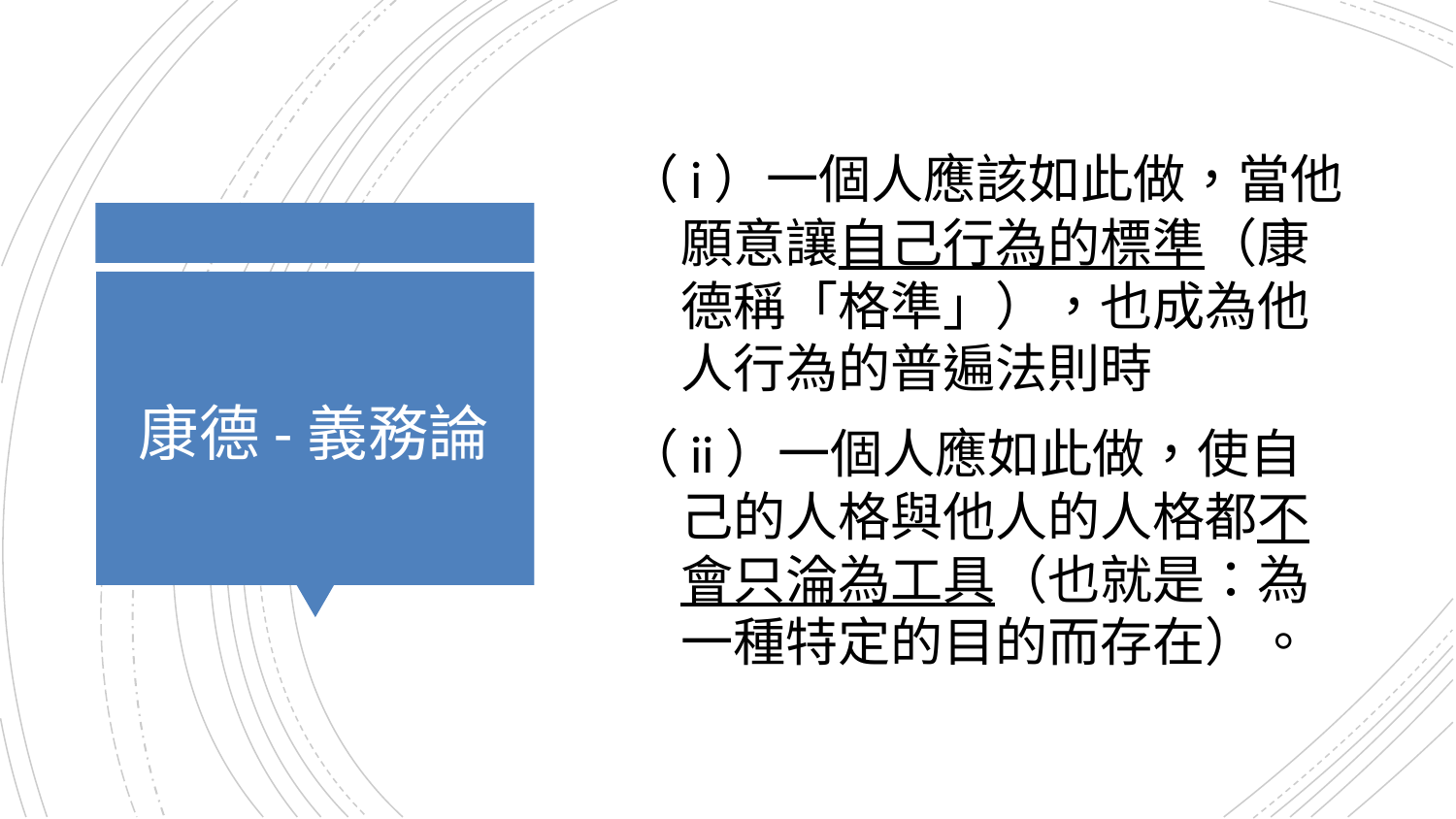

（i）一個人應該如此做，當他願意讓自己行為的標準（康德稱「格準」），也成為他人行為的普遍法則時
（ii）一個人應如此做，使自己的人格與他人的人格都不會只淪為工具（也就是：為一種特定的目的而存在）。

# 康德-義務論